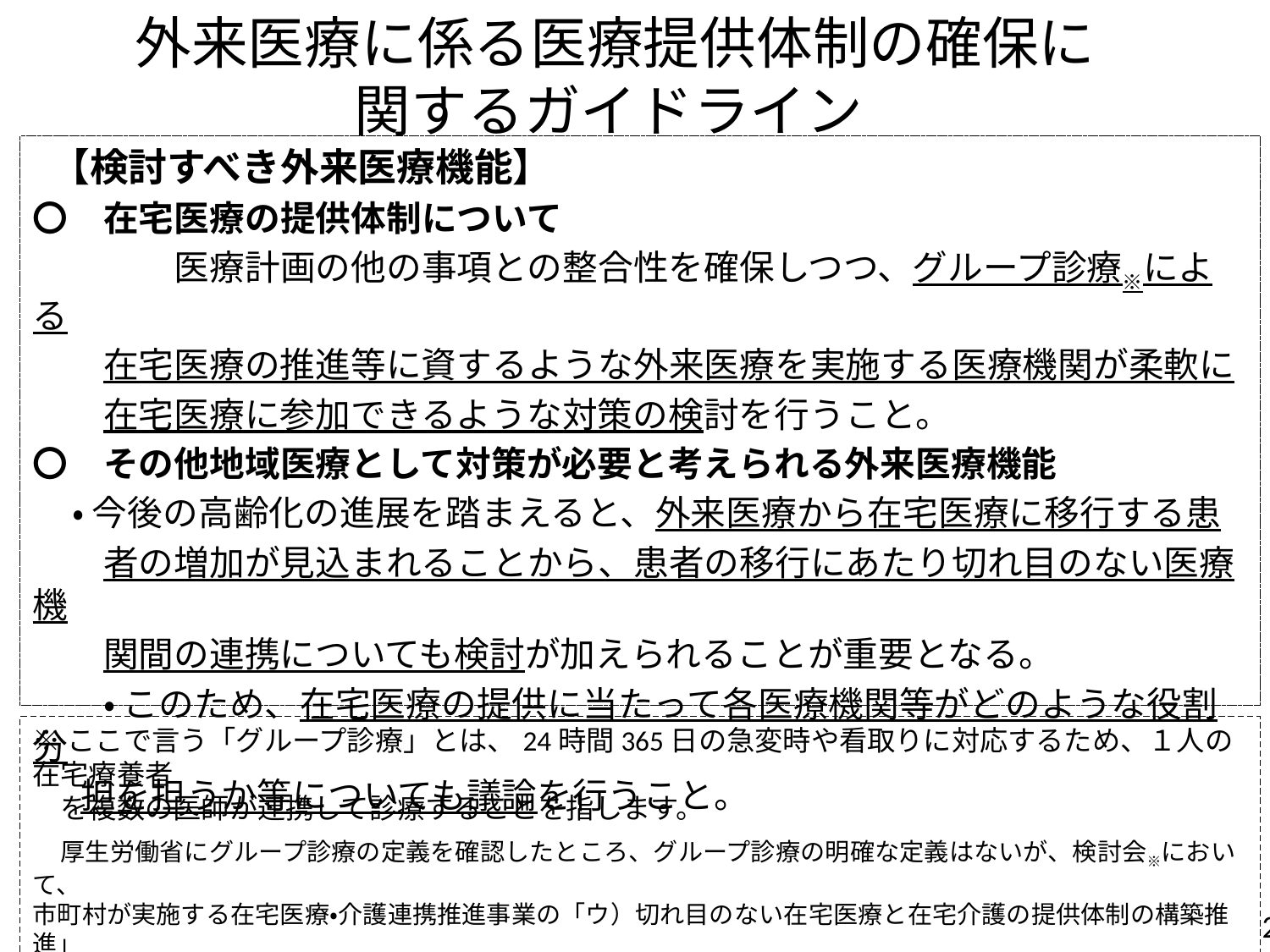

外来医療に係る医療提供体制の確保に
関するガイドライン
 【検討すべき外来医療機能】
〇　在宅医療の提供体制について
　　　　医療計画の他の事項との整合性を確保しつつ、グループ診療※による
　　在宅医療の推進等に資するような外来医療を実施する医療機関が柔軟に
　　在宅医療に参加できるような対策の検討を行うこと。
〇　その他地域医療として対策が必要と考えられる外来医療機能
    ・ 今後の高齢化の進展を踏まえると、外来医療から在宅医療に移行する患
　　者の増加が見込まれることから、患者の移行にあたり切れ目のない医療機
　　関間の連携についても検討が加えられることが重要となる。
　　・ このため、在宅医療の提供に当たって各医療機関等がどのような役割分
     担を担うか等についても議論を行うこと。
※ここで言う「グループ診療」とは、24時間365日の急変時や看取りに対応するため、１人の在宅療養者
　を複数の医師が連携して診療することを指します。

　厚生労働省にグループ診療の定義を確認したところ、グループ診療の明確な定義はないが、検討会※において、
市町村が実施する在宅医療・介護連携推進事業の「ウ）切れ目のない在宅医療と在宅介護の提供体制の構築推進」
として、「主治医・副主治医制」を取組例にあげた、とのこと。　　※医療従事者の需給に関する検討会医師需給分科会
　2